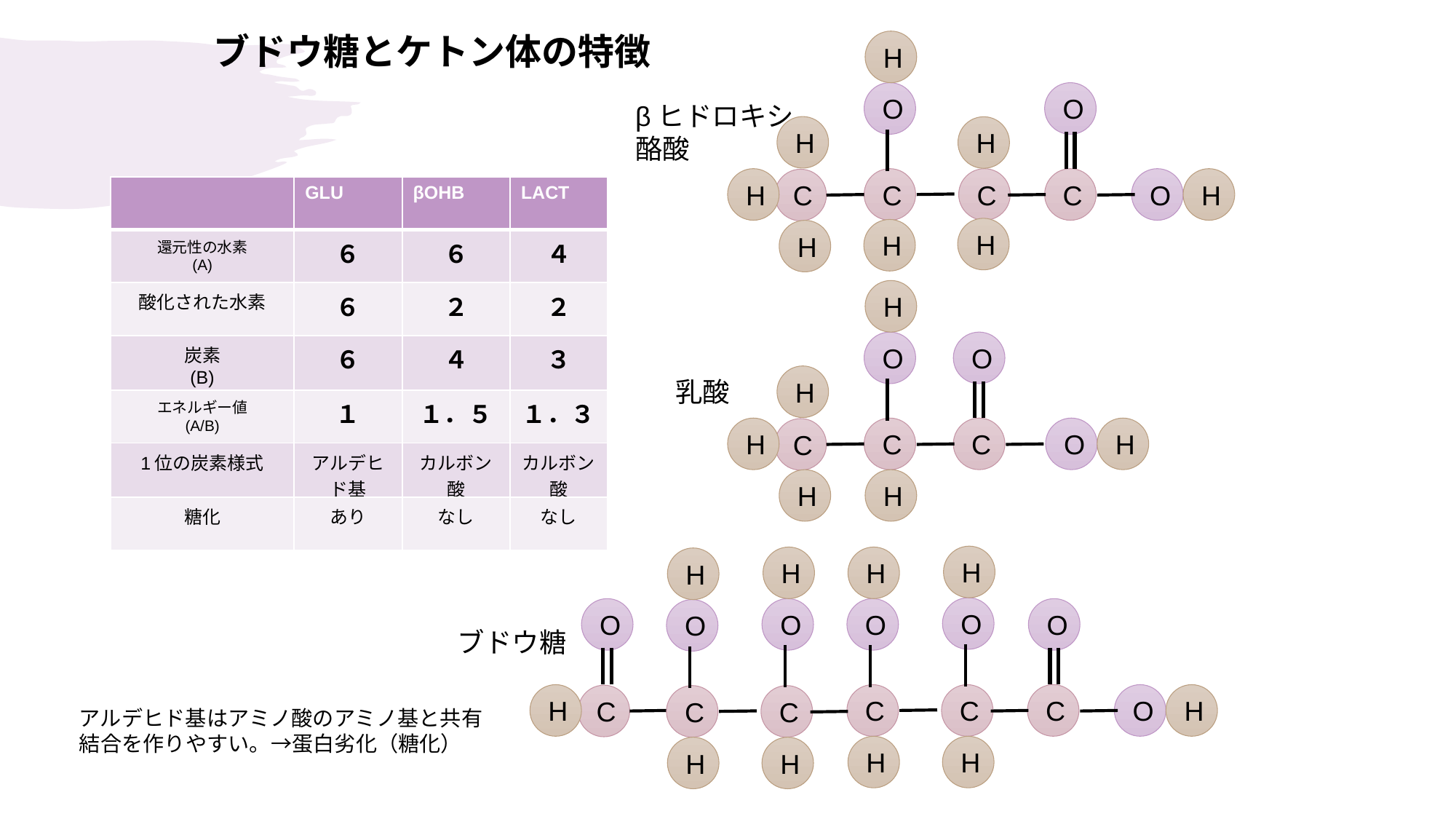

ブドウ糖とケトン体の特徴
H
O
O
βヒドロキシ
酪酸
H
H
H
C
C
C
O
H
C
|  | GLU | βOHB | LACT |
| --- | --- | --- | --- |
| 還元性の水素 (A) | ６ | ６ | ４ |
| 酸化された水素 | ６ | ２ | ２ |
| 炭素 (B) | ６ | ４ | ３ |
| エネルギー値 (A/B) | １ | １．５ | １．３ |
| 1位の炭素様式 | アルデヒド基 | カルボン酸 | カルボン酸 |
| 糖化 | あり | なし | なし |
H
H
H
H
O
O
H
乳酸
H
C
C
O
H
C
H
H
H
H
H
H
O
O
O
O
O
O
ブドウ糖
H
C
C
C
O
H
C
C
C
アルデヒド基はアミノ酸のアミノ基と共有結合を作りやすい。→蛋白劣化（糖化）
H
H
H
H